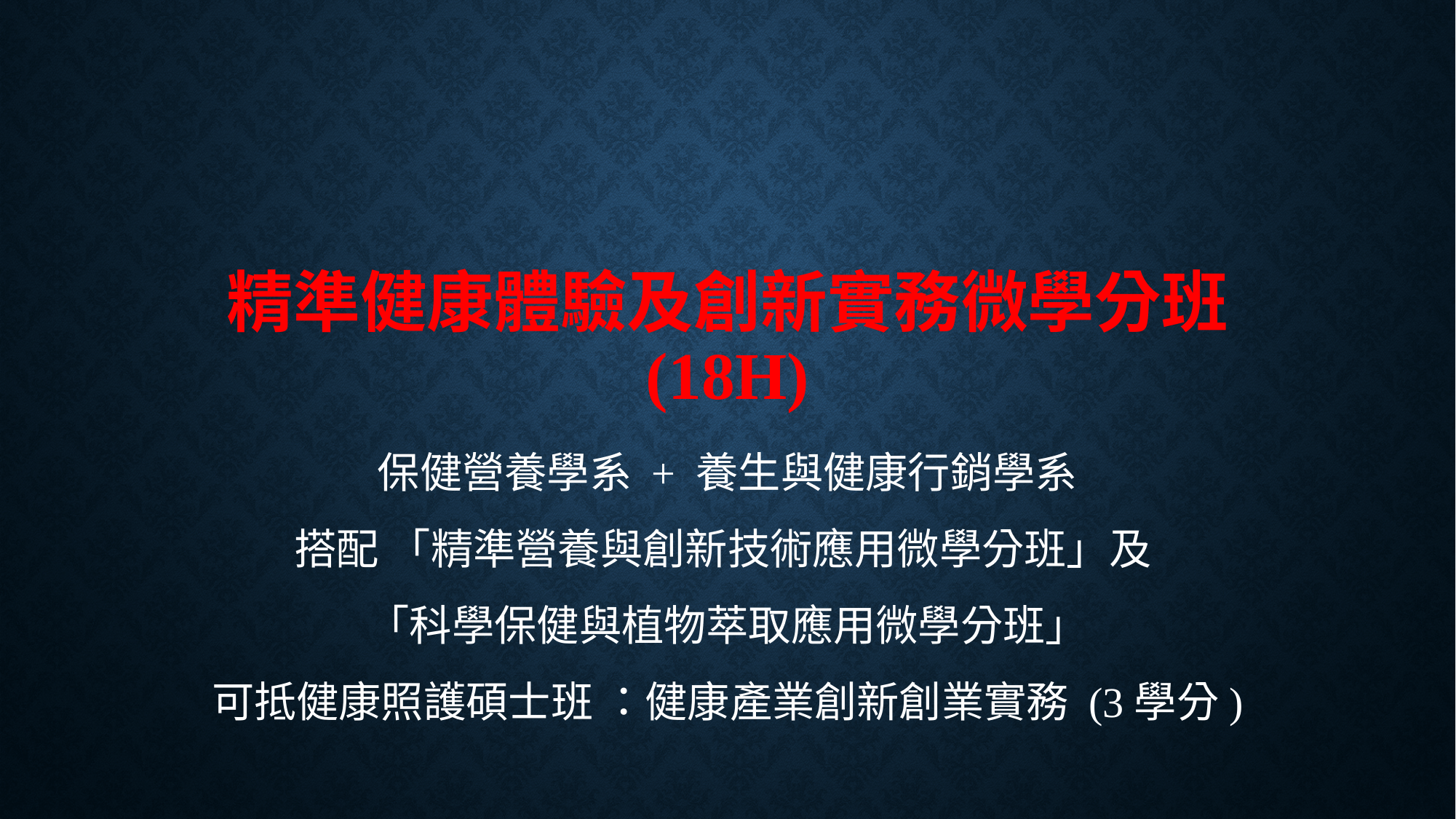

# 精準健康體驗及創新實務微學分班 (18h)
保健營養學系 + 養生與健康行銷學系
搭配 「精準營養與創新技術應用微學分班」及
「科學保健與植物萃取應用微學分班」
可抵健康照護碩士班 ：健康產業創新創業實務 (3學分)